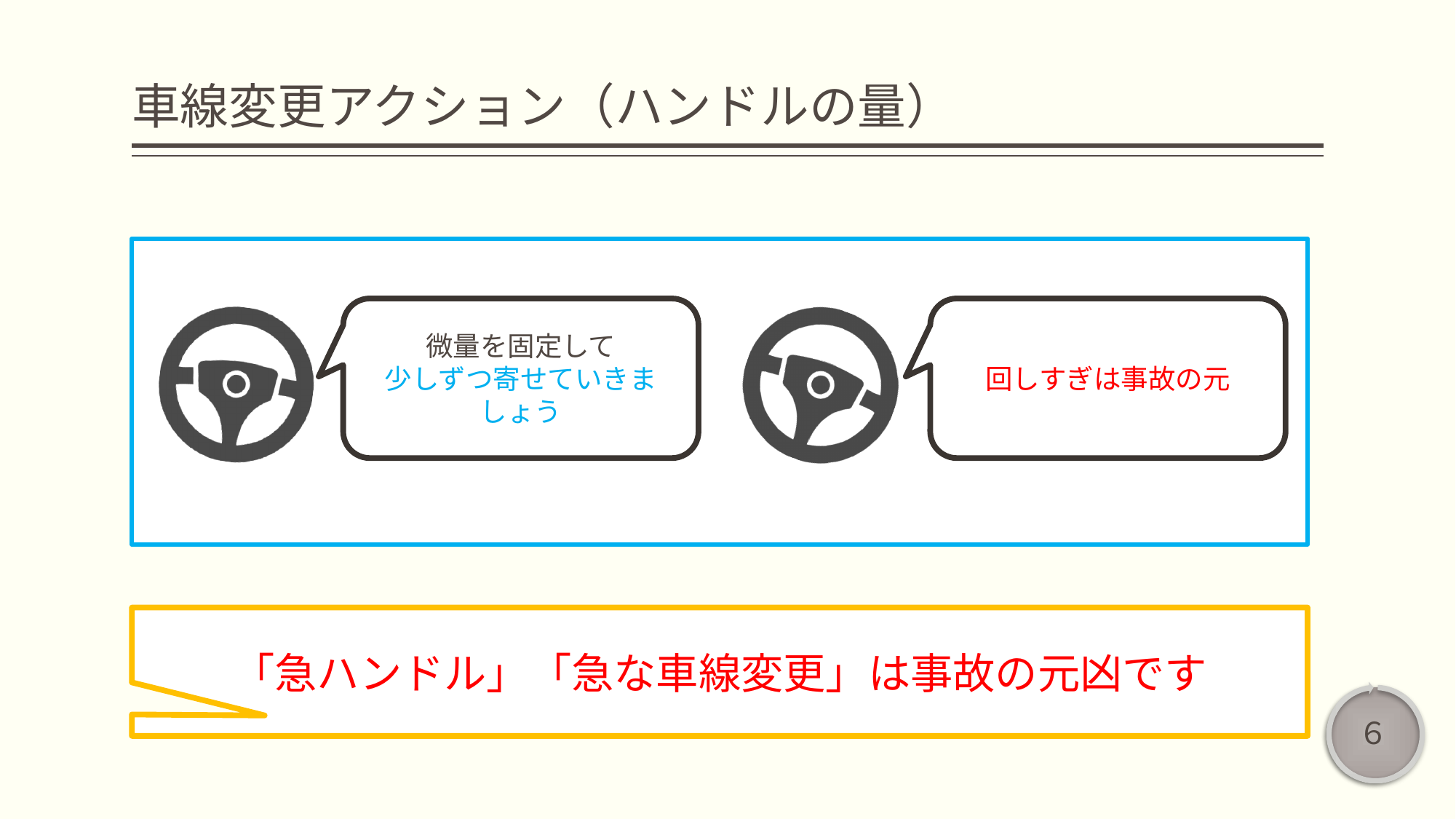

# 車線変更アクション（ハンドルの量）

回しすぎは事故の元

微量を固定して
少しずつ寄せていきましょう
「急ハンドル」「急な車線変更」は事故の元凶です
６